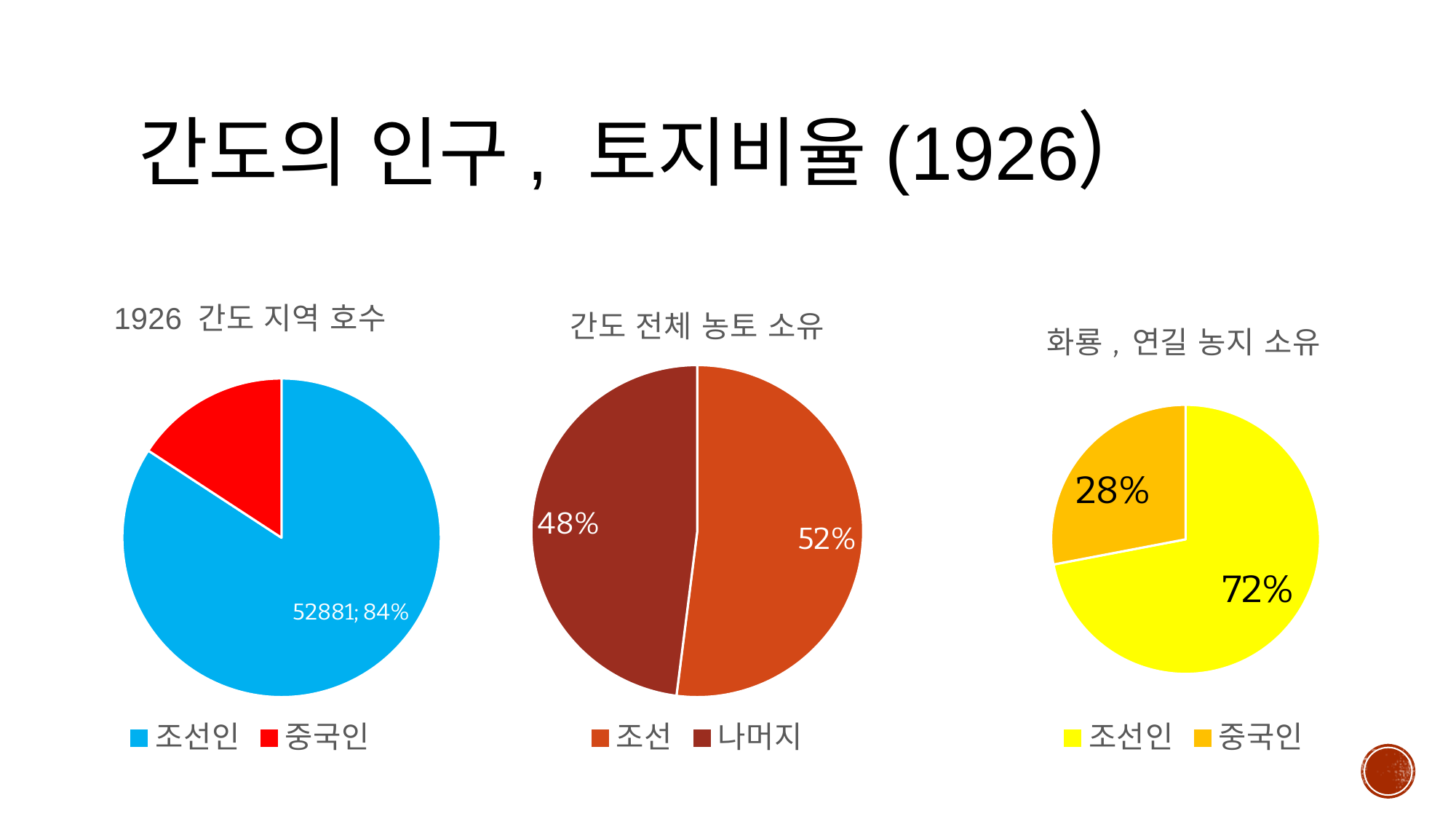

# 간도의 인구, 토지비율(1926)

### Chart: 1926 간도 지역 호수

| Category | 1926 간도 지역 호수 |
|---|---|
| 조선인 | 52881.0 |
| 중국인 | 9912.0 |

### Chart: 간도 전체 농토 소유

| Category | 간도 전체 농토 소유 |
|---|---|
| 조선 | 0.52 |
| 나머지 | 0.48 |

### Chart: 화룡, 연길 농지 소유

| Category | 화룡, 연길 농지 소유 |
|---|---|
| 조선인 | 0.72 |
| 중국인 | 0.28 |